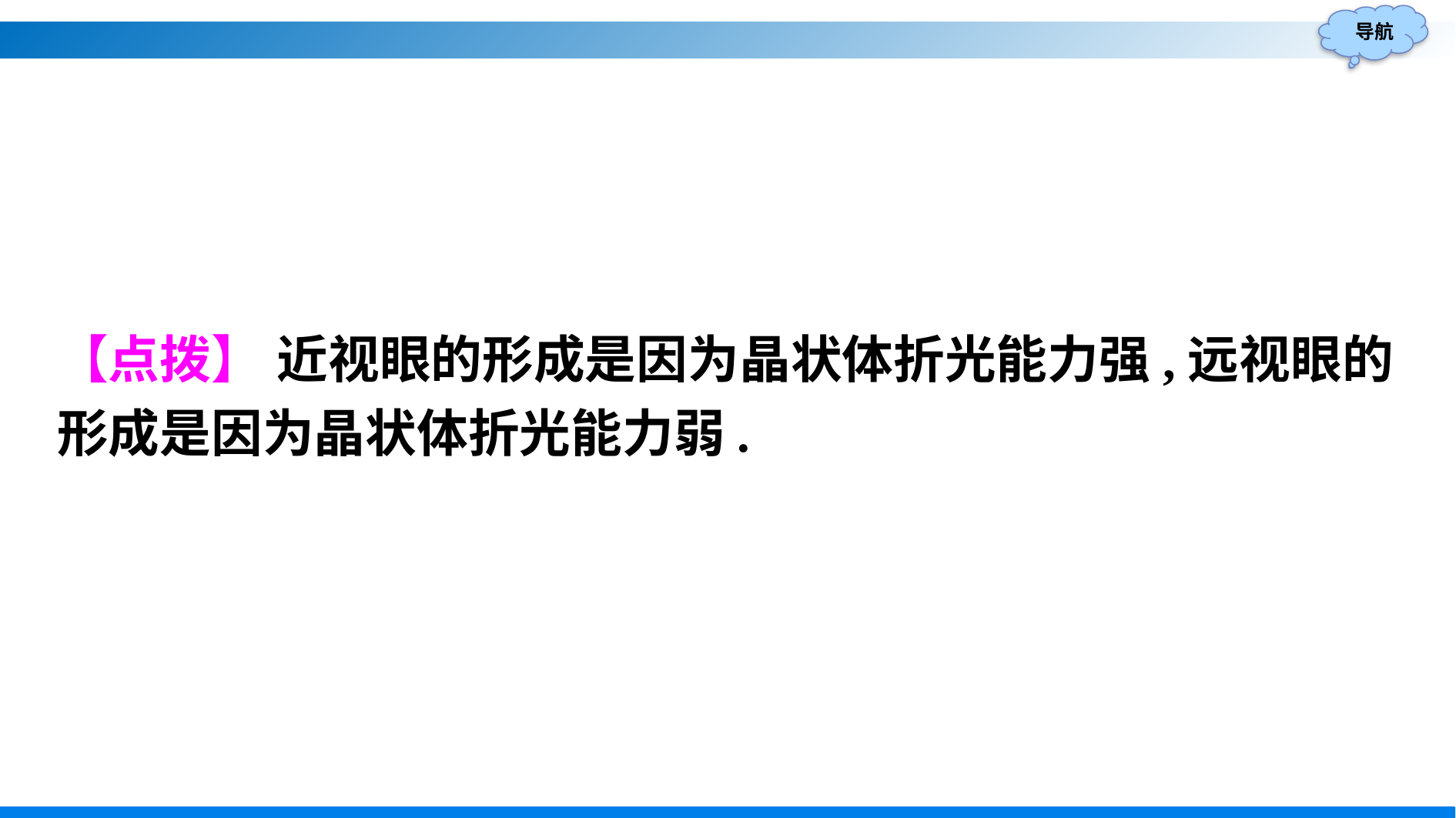

【点拨】 近视眼的形成是因为晶状体折光能力强,远视眼的形成是因为晶状体折光能力弱.